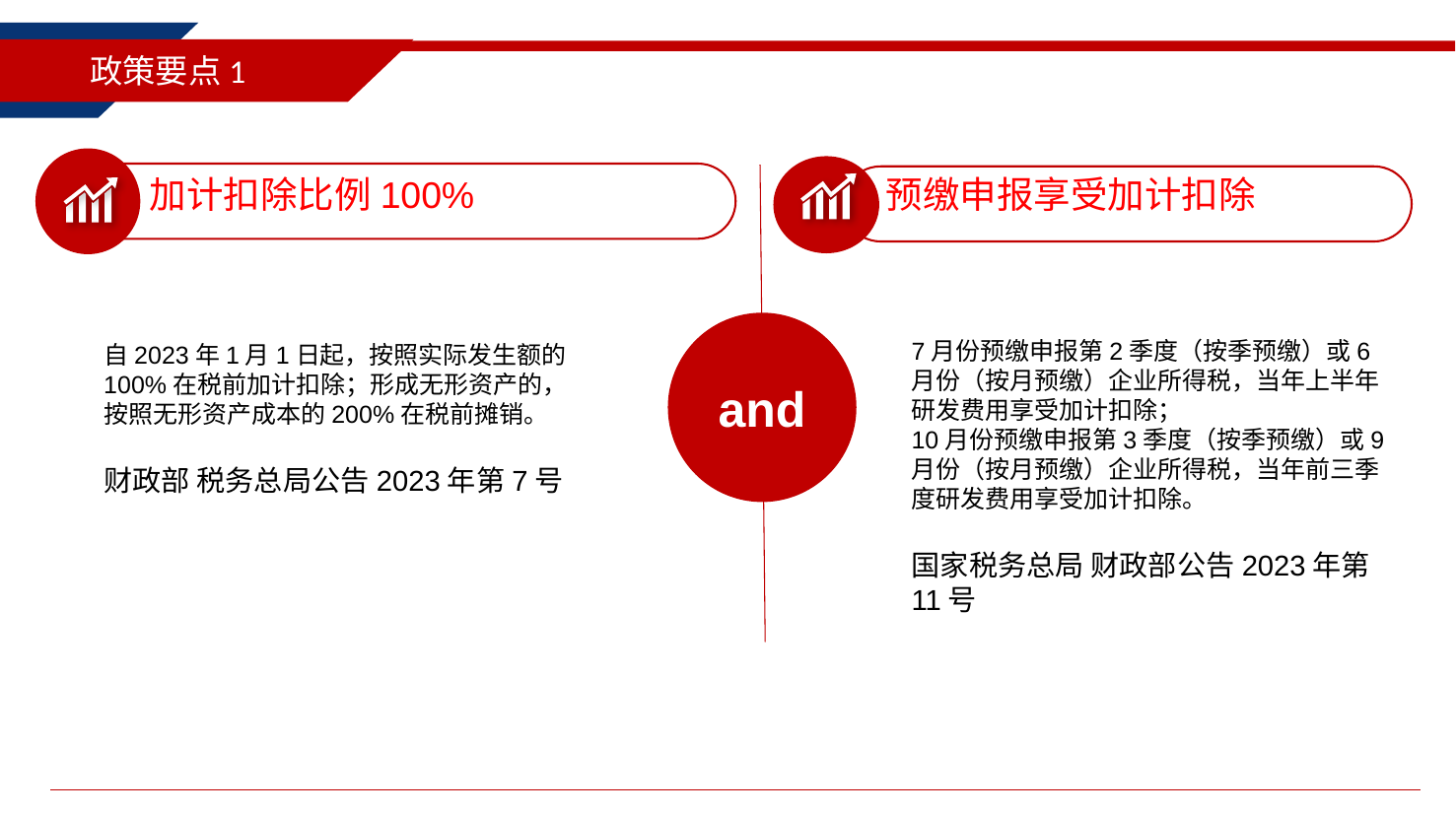

政策要点1

预缴申报享受加计扣除
加计扣除比例100%

and
7月份预缴申报第2季度（按季预缴）或6月份（按月预缴）企业所得税，当年上半年研发费用享受加计扣除；
10月份预缴申报第3季度（按季预缴）或9月份（按月预缴）企业所得税，当年前三季度研发费用享受加计扣除。

国家税务总局 财政部公告2023年第11号
自2023年1月1日起，按照实际发生额的100%在税前加计扣除；形成无形资产的，按照无形资产成本的200%在税前摊销。

财政部 税务总局公告2023年第7号